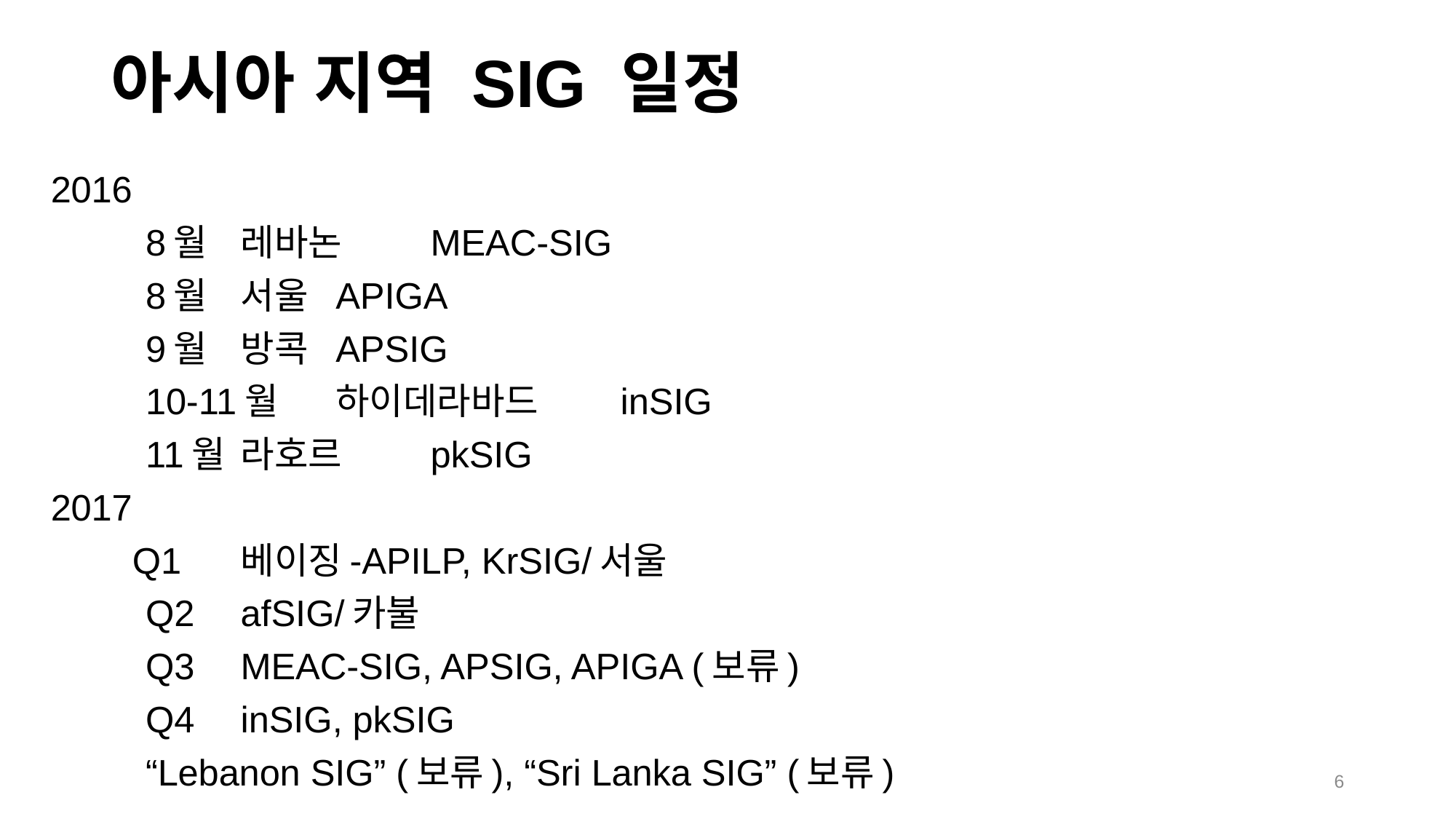

# 아시아 지역 SIG 일정
2016
	8월		레바논		MEAC-SIG
     	8월		서울			APIGA
	9월		방콕			APSIG
	10-11월	하이데라바드	inSIG
	11월		라호르		pkSIG
2017
        Q1		베이징-APILP, KrSIG/서울
	Q2		afSIG/카불
	Q3		MEAC-SIG, APSIG, APIGA (보류)
	Q4		inSIG, pkSIG
			“Lebanon SIG” (보류), “Sri Lanka SIG” (보류)

6